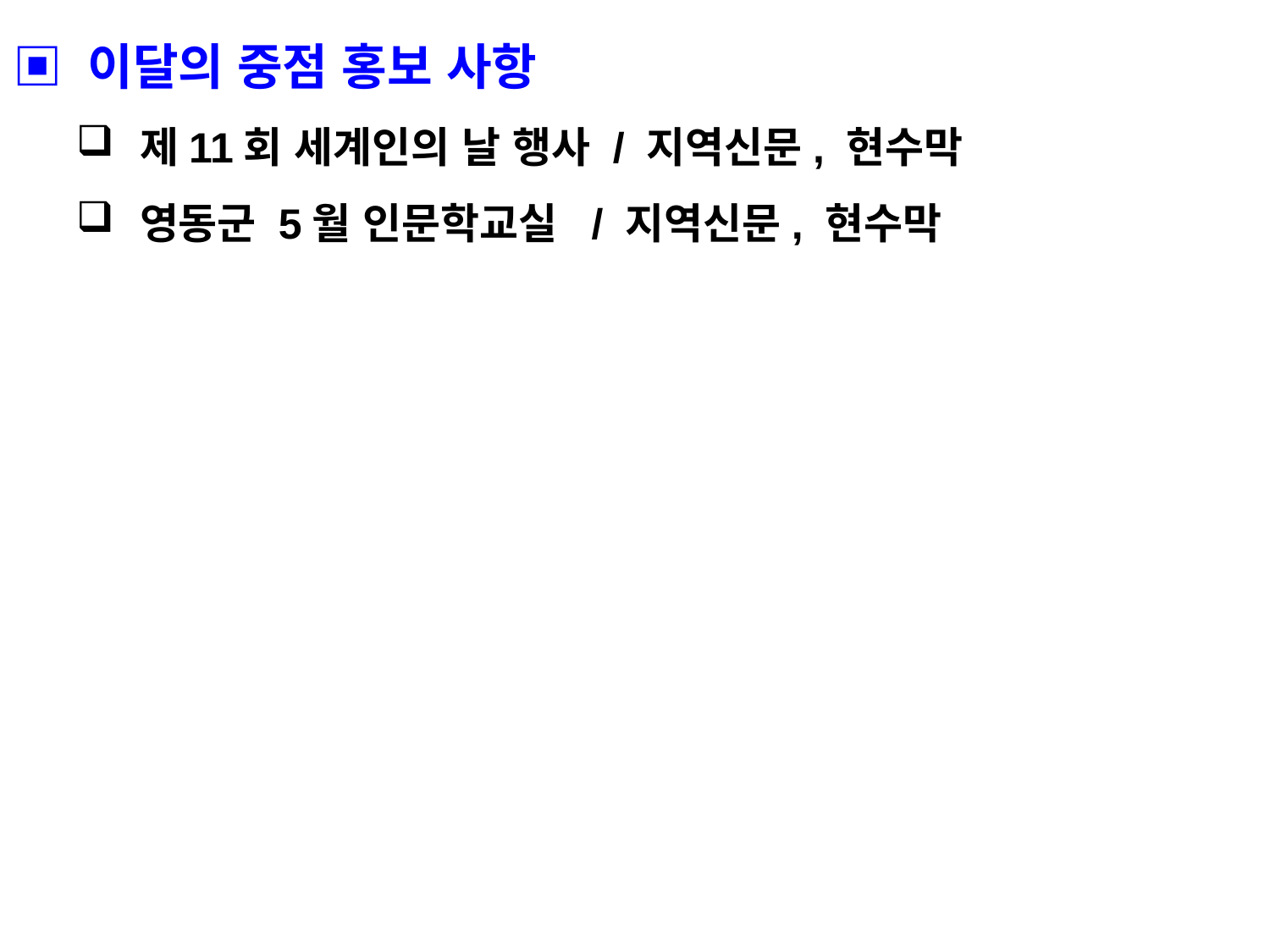

▣ 이달의 중점 홍보 사항
제11회 세계인의 날 행사 / 지역신문, 현수막
영동군 5월 인문학교실  / 지역신문, 현수막